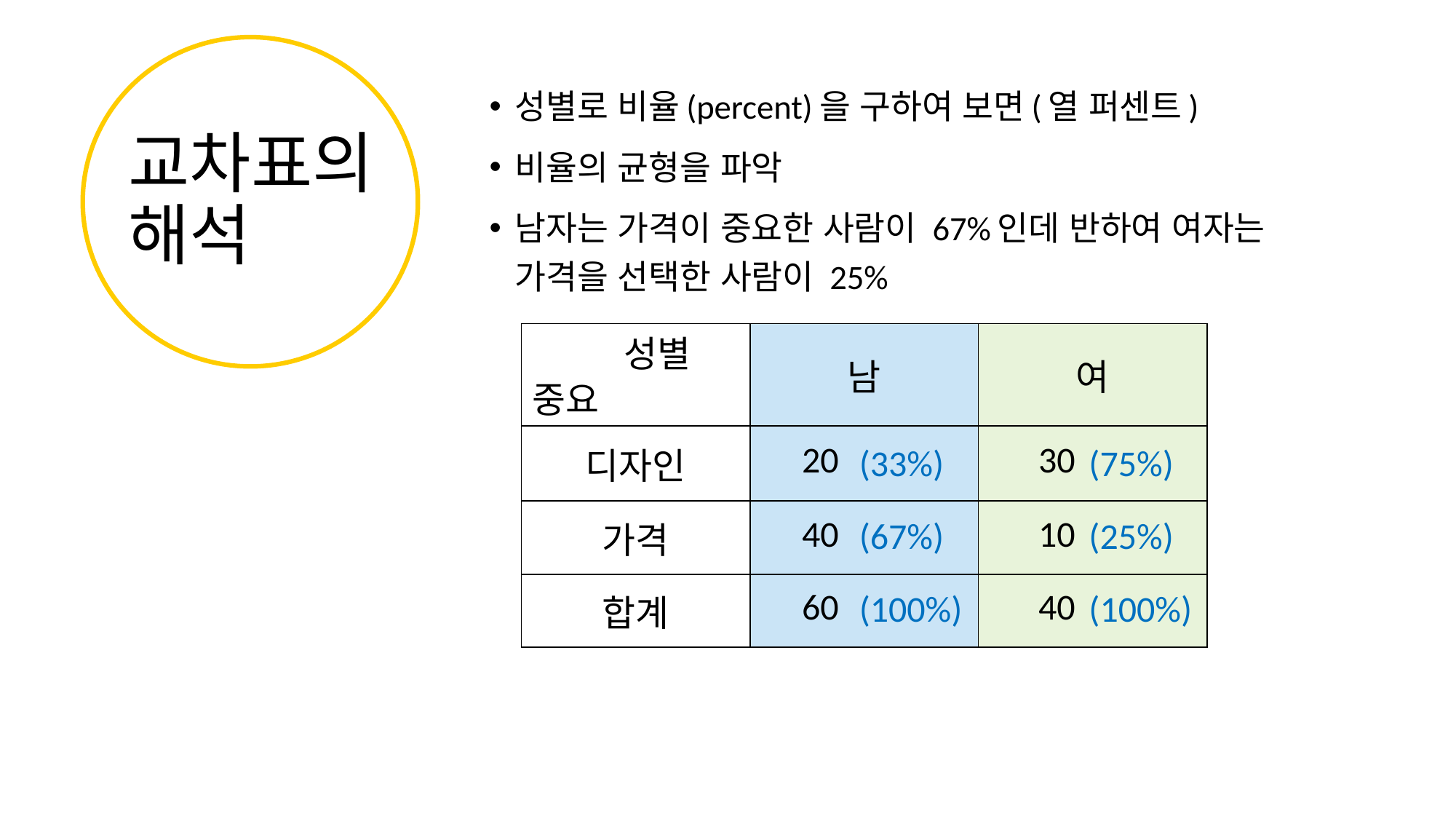

# 교차표의 해석
성별로 비율(percent)을 구하여 보면(열 퍼센트)
비율의 균형을 파악
남자는 가격이 중요한 사람이 67%인데 반하여 여자는 가격을 선택한 사람이 25%
| 성별 중요 | 남 | 여 |
| --- | --- | --- |
| 디자인 | 20 | 30 |
| 가격 | 40 | 10 |
| 합계 | 60 | 40 |
(75%)
(25%)
(100%)
(33%)
(67%)
(100%)